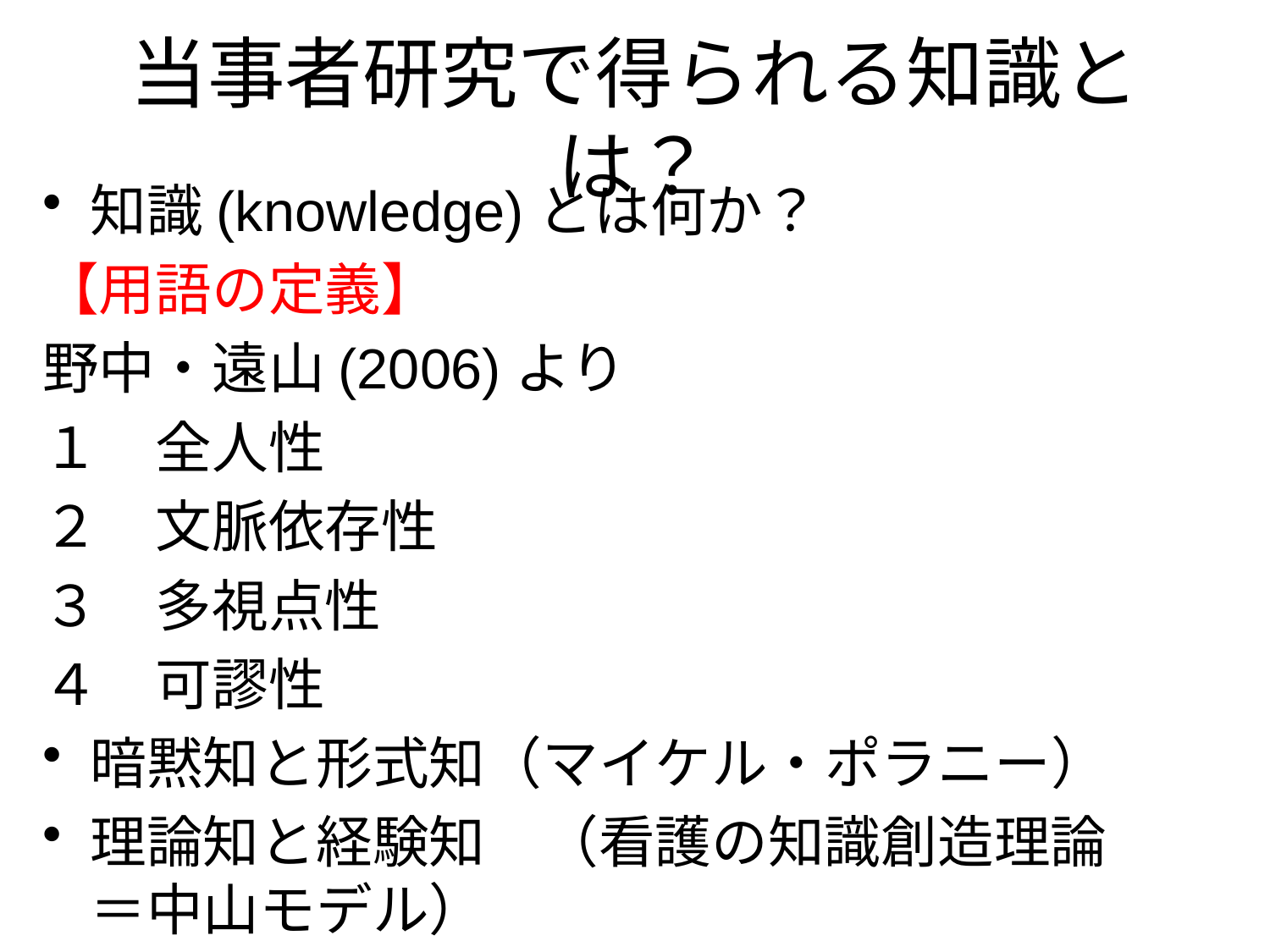

# 当事者研究で得られる知識とは？
知識(knowledge)とは何か？
【用語の定義】
野中・遠山(2006)より
１　全人性
２　文脈依存性
３　多視点性
４　可謬性
暗黙知と形式知（マイケル・ポラニー）
理論知と経験知　（看護の知識創造理論＝中山モデル）

★非言語的 ｖｓ 言語的　知識